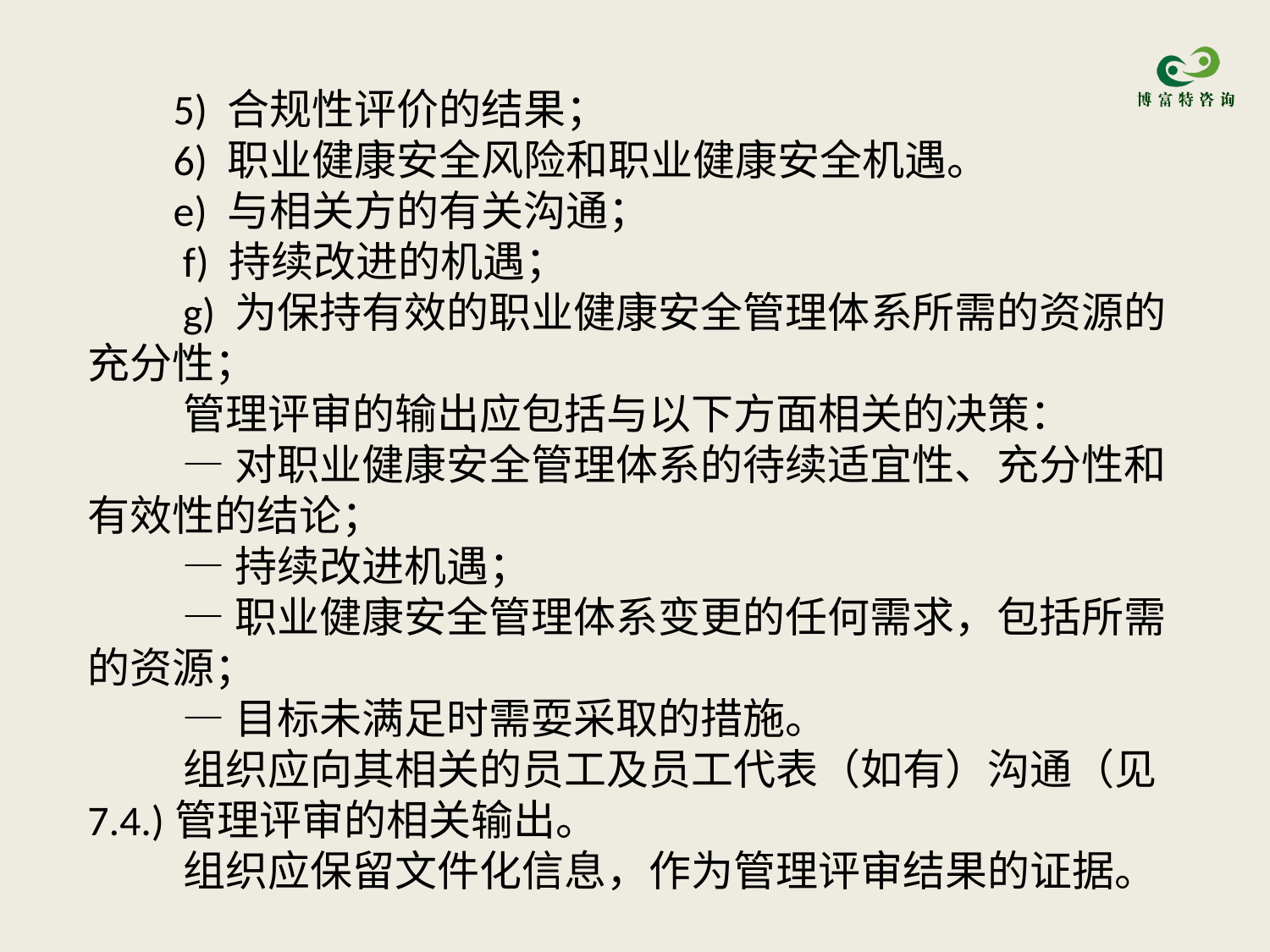

5) 合规性评价的结果；
         6) 职业健康安全风险和职业健康安全机遇。
         e) 与相关方的有关沟通；
          f) 持续改进的机遇；
          g) 为保持有效的职业健康安全管理体系所需的资源的充分性；
         管理评审的输出应包括与以下方面相关的决策：
          —对职业健康安全管理体系的待续适宜性、充分性和有效性的结论；
          —持续改进机遇；
          —职业健康安全管理体系变更的任何需求，包括所需的资源；
          —目标未满足时需耍采取的措施。
         组织应向其相关的员工及员工代表（如有）沟通（见7.4.)管理评审的相关输出。
         组织应保留文件化信息，作为管理评审结果的证据。